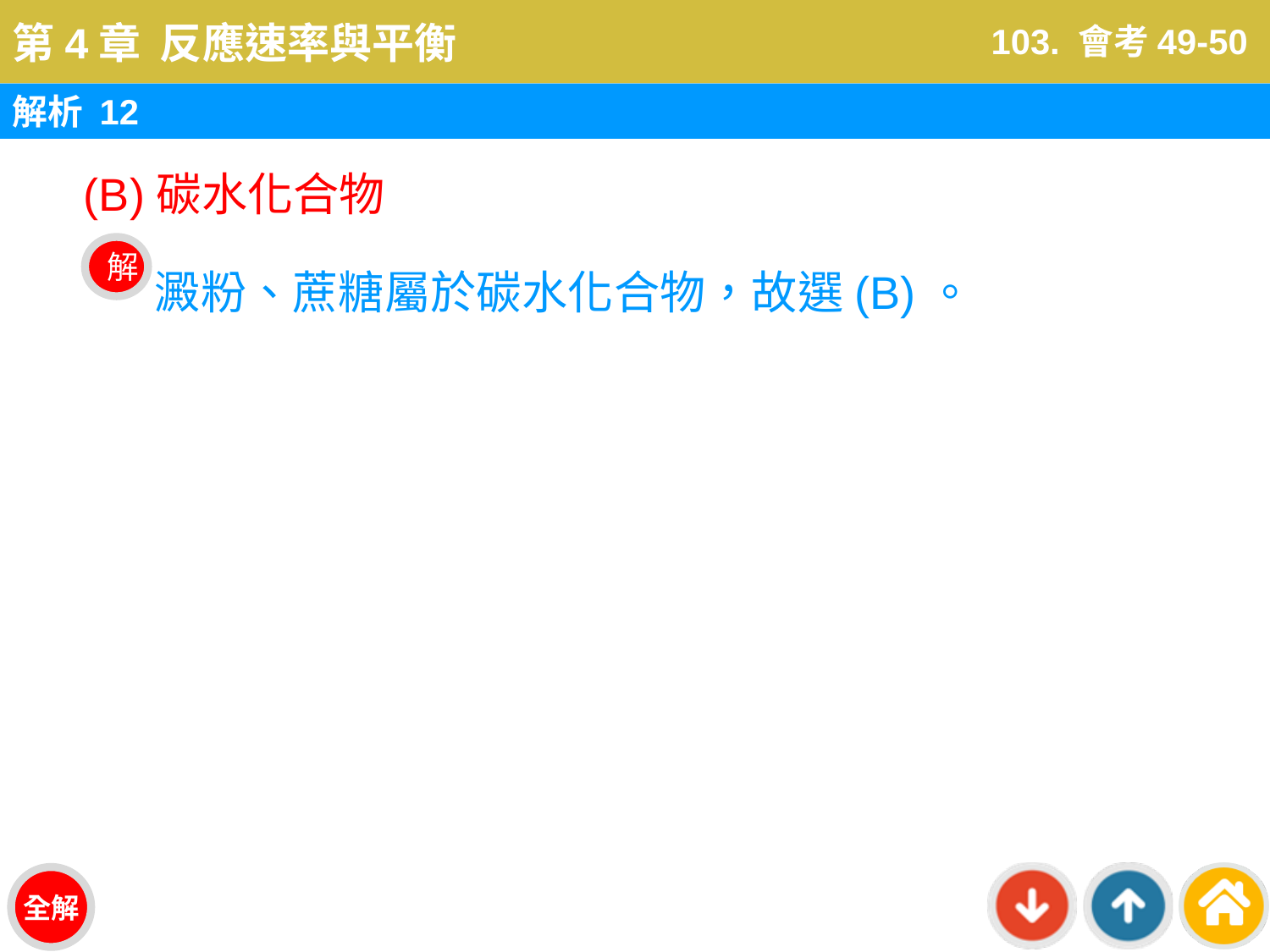

103. 會考49-50
解析 12
(B)碳水化合物
澱粉、蔗糖屬於碳水化合物，故選(B)。
解
全解